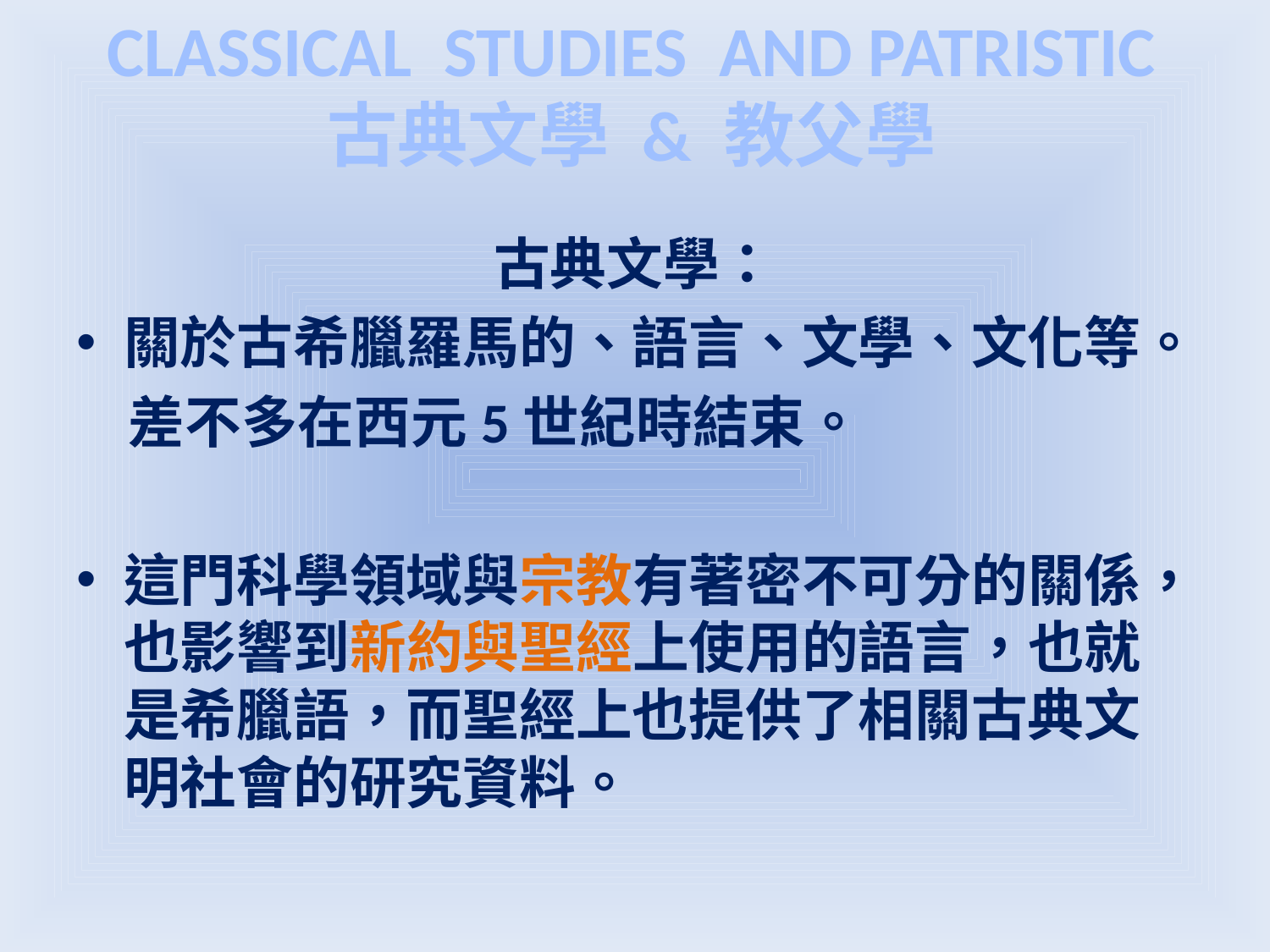

CLASSICAL  STUDIES  AND PATRISTIC
古典文學 & 教父學
古典文學：
關於古希臘羅馬的、語言、文學、文化等。
   差不多在西元5世紀時結束。

這門科學領域與宗教有著密不可分的關係，也影響到新約與聖經上使用的語言，也就是希臘語，而聖經上也提供了相關古典文明社會的研究資料。